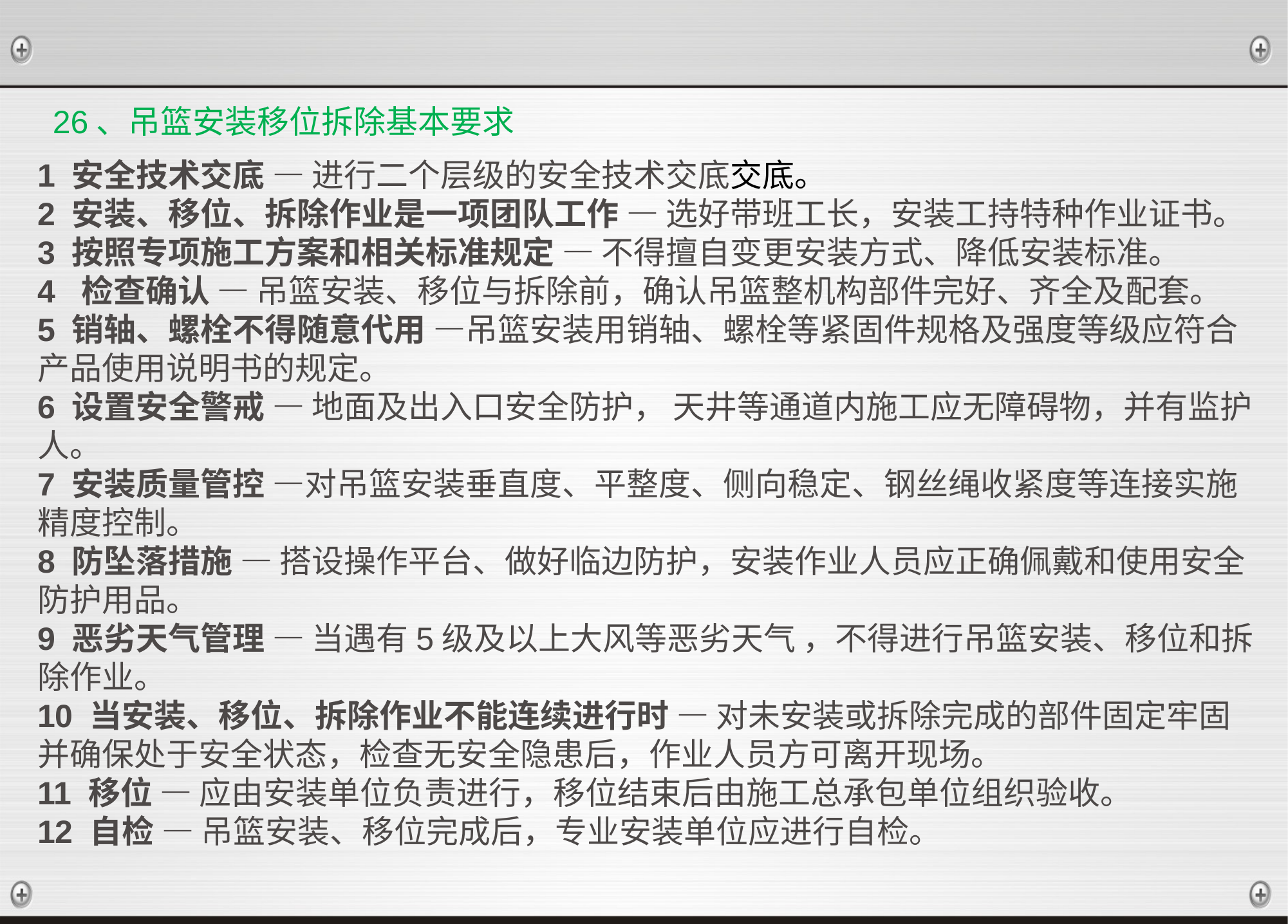

26、吊篮安装移位拆除基本要求
1 安全技术交底 — 进行二个层级的安全技术交底交底。
2 安装、移位、拆除作业是一项团队工作 — 选好带班工长，安装工持特种作业证书。
3 按照专项施工方案和相关标准规定 — 不得擅自变更安装方式、降低安装标准。
4  检查确认 — 吊篮安装、移位与拆除前，确认吊篮整机构部件完好、齐全及配套。
5 销轴、螺栓不得随意代用 —吊篮安装用销轴、螺栓等紧固件规格及强度等级应符合产品使用说明书的规定。
6 设置安全警戒 — 地面及出入口安全防护， 天井等通道内施工应无障碍物，并有监护人。
7 安装质量管控 —对吊篮安装垂直度、平整度、侧向稳定、钢丝绳收紧度等连接实施精度控制。
8 防坠落措施 — 搭设操作平台、做好临边防护，安装作业人员应正确佩戴和使用安全防护用品。
9 恶劣天气管理 — 当遇有5级及以上大风等恶劣天气 ，不得进行吊篮安装、移位和拆除作业。
10 当安装、移位、拆除作业不能连续进行时 — 对未安装或拆除完成的部件固定牢固并确保处于安全状态，检查无安全隐患后，作业人员方可离开现场。
11 移位 — 应由安装单位负责进行，移位结束后由施工总承包单位组织验收。
12 自检 — 吊篮安装、移位完成后，专业安装单位应进行自检。